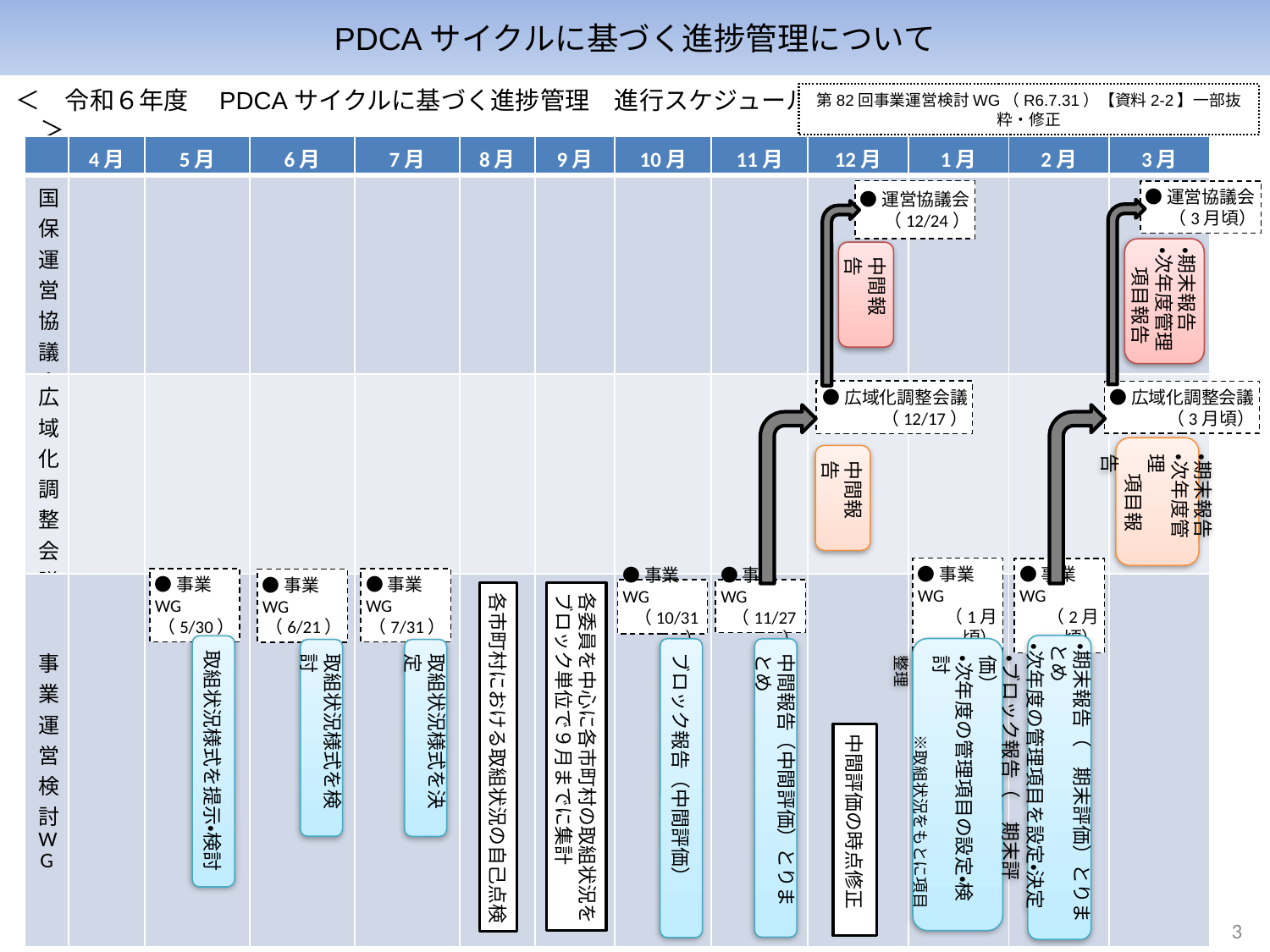

PDCAサイクルに基づく進捗管理について
第82回事業運営検討WG（R6.7.31）【資料2-2】一部抜粋・修正
＜　令和６年度　PDCAサイクルに基づく進捗管理　進行スケジュール　＞
|  | 4月 | 5月 | 6月 | 7月 | 8月 | 9月 | 10月 | 11月 | 12月 | 1月 | 2月 | 3月 |
| --- | --- | --- | --- | --- | --- | --- | --- | --- | --- | --- | --- | --- |
| 国保運営協議会 |  |  |  |  |  |  |  |  |  |  |  |  |
| 広域化調整会議 |  |  |  |  |  |  |  |  |  |  |  |  |
| 事業運営検討WG |  |  |  |  |  |  |  |  |  |  |  |  |
●運営協議会
（12/24）
中間報告
●運営協議会
（3月頃）
・期末報告
・次年度管理
　項目報告

●広域化調整会議
（12/17）
中間報告
●広域化調整会議
（3月頃）
・期末報告
・次年度管理
　項目報告

●事業WG
（5/30）
取組状況様式を提示・検討
●事業WG
（7/31）
取組状況様式を決定
●事業WG
（1月頃）
・ブロック報告（　 期末評価）
・次年度の管理項目の設定・検討
　　　　　※取組状況をもとに項目整理
●事業WG
（2月頃）
・期末報告（　期末評価）とりまとめ
・次年度の管理項目を設定・決定
●事業WG
（6/21）
取組状況様式を検討
●事業WG
（10/31）
ブロック報告（中間評価）
●事業WG
（11/27）
中間報告（中間評価）とりまとめ
各市町村における取組状況の自己点検
各委員を中心に各市町村の取組状況を
ブロック単位で９月までに集計
中間評価の時点修正
3